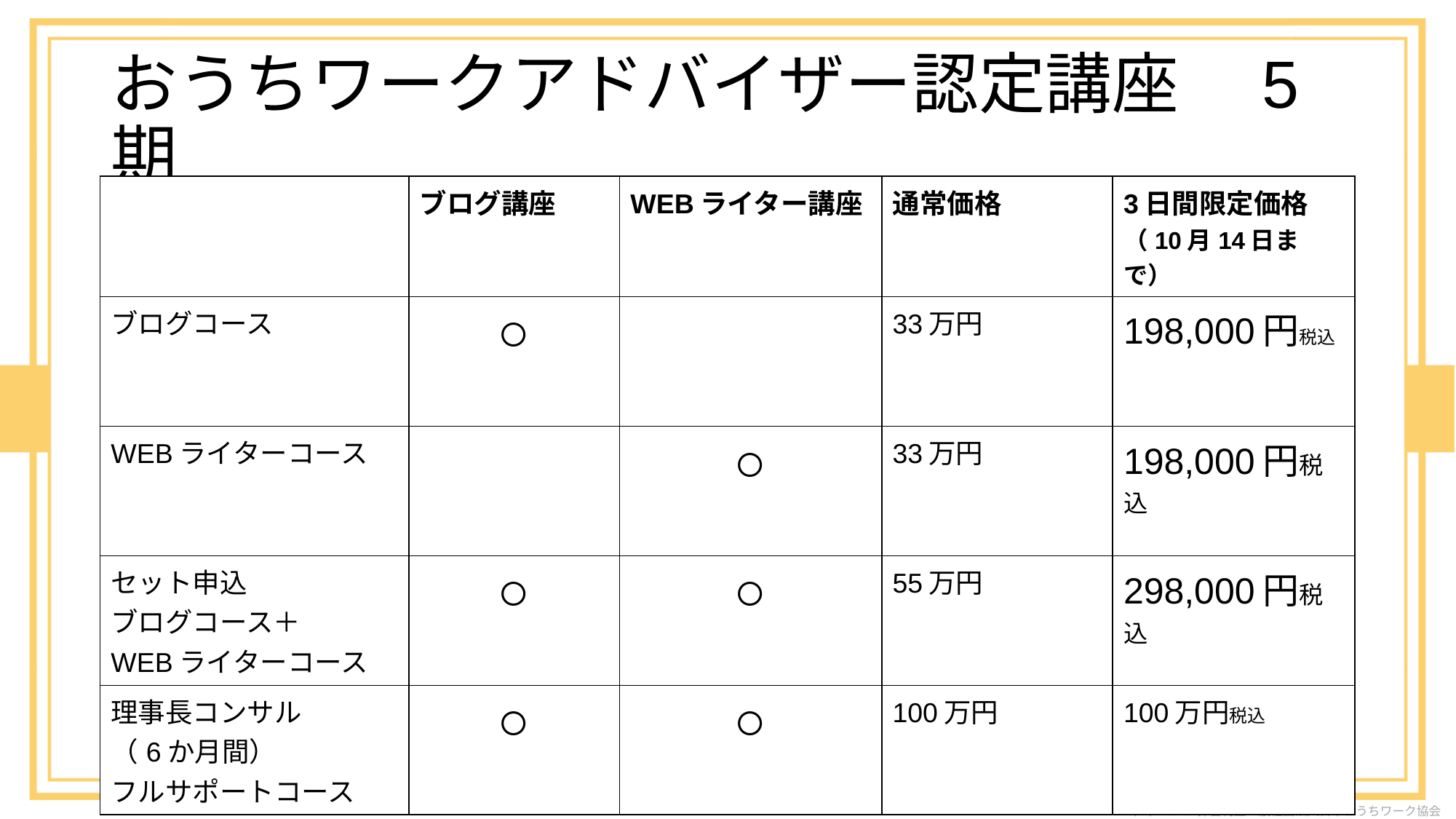

# おうちワークアドバイザー認定講座　5期
|  | ブログ講座 | WEBライター講座 | 通常価格 | 3日間限定価格 （10月14日まで） |
| --- | --- | --- | --- | --- |
| ブログコース | ○ |  | 33万円 | 198,000円税込 |
| WEBライターコース |  | ○ | 33万円 | 198,000円税込 |
| セット申込 ブログコース＋ WEBライターコース | ○ | ○ | 55万円 | 298,000円税込 |
| 理事長コンサル （6か月間） フルサポートコース | ○ | ○ | 100万円 | 100万円税込 |